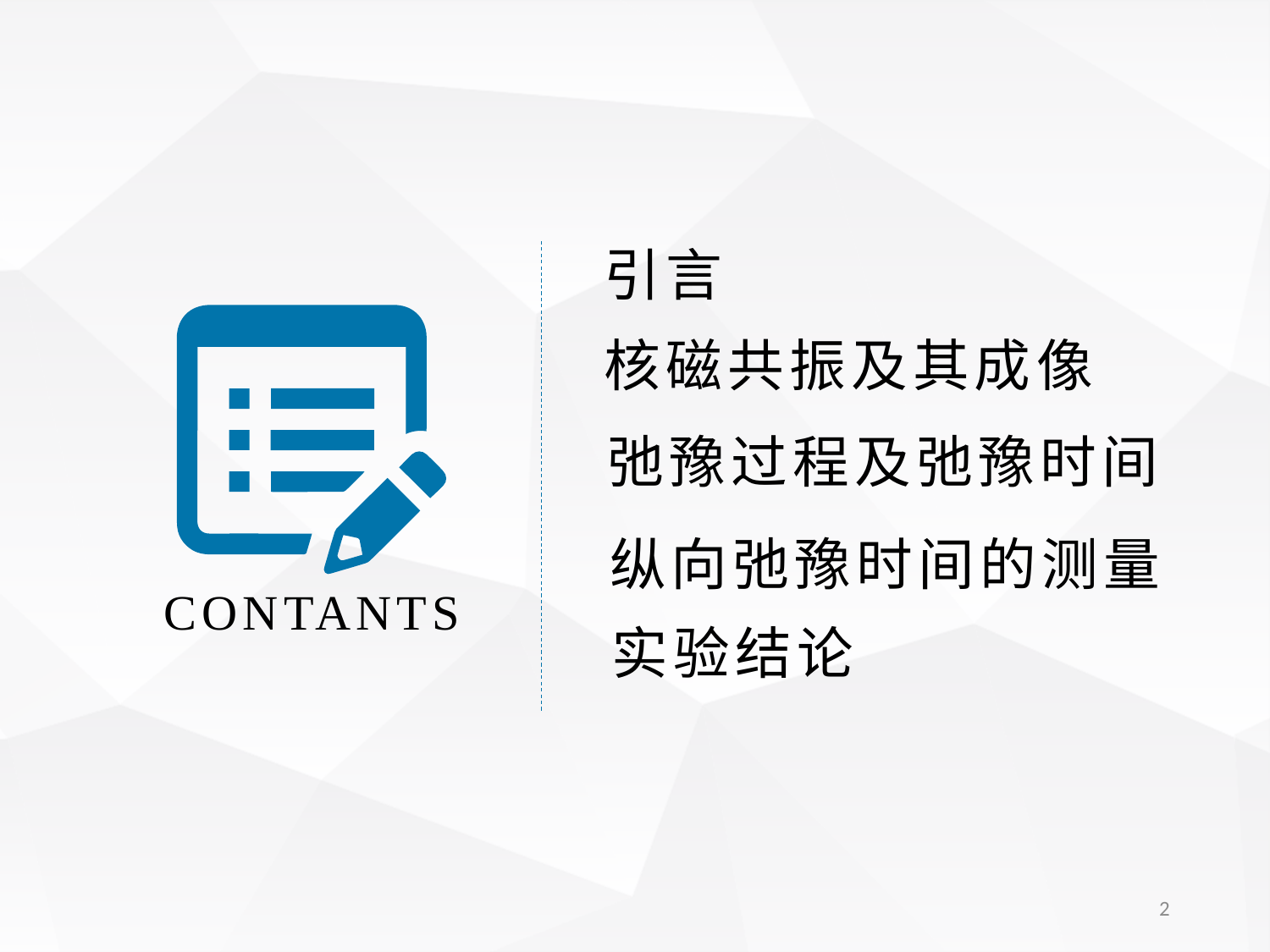

引言

核磁共振及其成像
弛豫过程及弛豫时间
纵向弛豫时间的测量
CONTANTS
实验结论
2